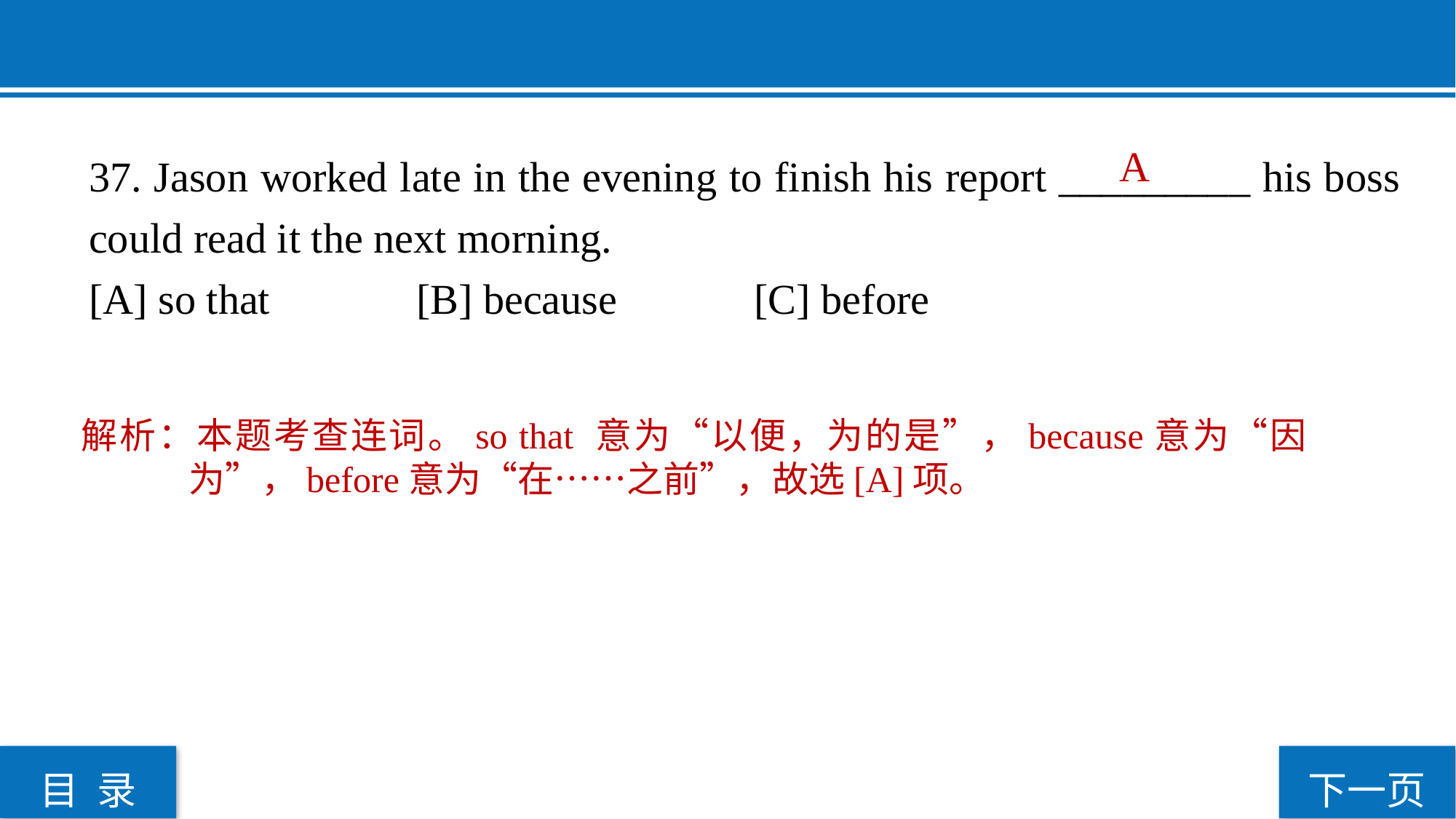

A
37. Jason worked late in the evening to finish his report _________ his boss could read it the next morning.
[A] so that 		[B] because		 [C] before
解析：本题考查连词。so that 意为“以便，为的是”，because意为“因为”，before意为“在……之前”，故选[A]项。